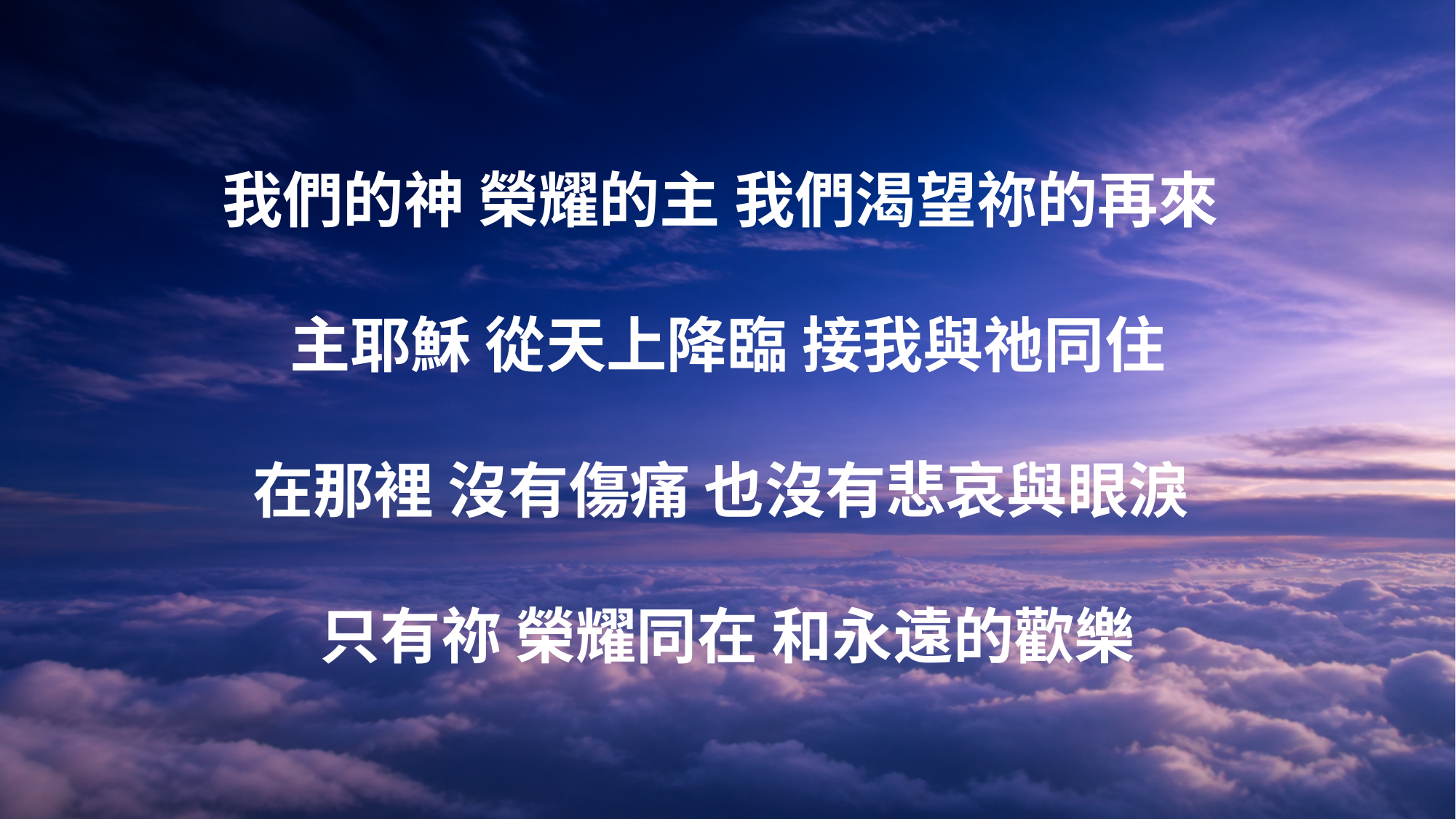

我們的神 榮耀的主 我們渴望祢的再來
主耶穌 從天上降臨 接我與祂同住
在那裡 沒有傷痛 也沒有悲哀與眼淚
只有祢 榮耀同在 和永遠的歡樂